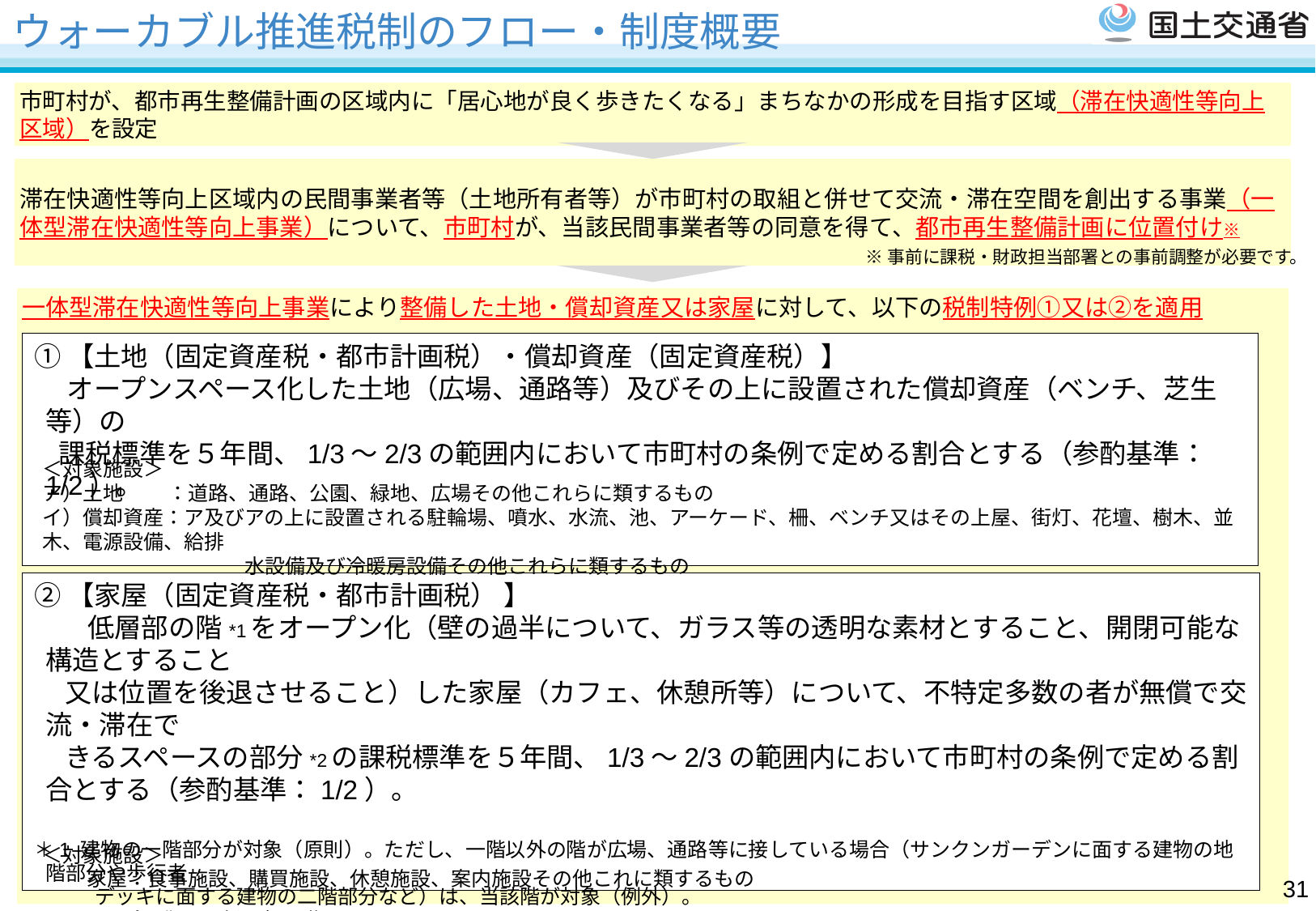

# ウォーカブル推進税制のフロー・制度概要
市町村が、都市再生整備計画の区域内に「居心地が良く歩きたくなる」まちなかの形成を目指す区域（滞在快適性等向上区域）を設定

滞在快適性等向上区域内の民間事業者等（土地所有者等）が市町村の取組と併せて交流・滞在空間を創出する事業（一体型滞在快適性等向上事業）について、市町村が、当該民間事業者等の同意を得て、都市再生整備計画に位置付け※
※事前に課税・財政担当部署との事前調整が必要です。

一体型滞在快適性等向上事業により整備した土地・償却資産又は家屋に対して、以下の税制特例①又は②を適用
①【土地（固定資産税・都市計画税）・償却資産（固定資産税）】
　 オープンスペース化した土地（広場、通路等）及びその上に設置された償却資産（ベンチ、芝生等）の
   課税標準を５年間、1/3～2/3の範囲内において市町村の条例で定める割合とする（参酌基準：1/2）。

＜対象施設＞
ア）土地	 ：道路、通路、公園、緑地、広場その他これらに類するもの
イ）償却資産：ア及びアの上に設置される駐輪場、噴水、水流、池、アーケード、柵、ベンチ又はその上屋、街灯、花壇、樹木、並木、電源設備、給排
　　　　　　　　　　水設備及び冷暖房設備その他これらに類するもの

②【家屋（固定資産税・都市計画税） 】
　　低層部の階*1をオープン化（壁の過半について、ガラス等の透明な素材とすること、開閉可能な構造とすること
    又は位置を後退させること）した家屋（カフェ、休憩所等）について、不特定多数の者が無償で交流・滞在で
    きるスペースの部分*2の課税標準を５年間、1/3～2/3の範囲内において市町村の条例で定める割合とする（参酌基準：1/2）。

＊1 建物の一階部分が対象（原則）。ただし、一階以外の階が広場、通路等に接している場合（サンクンガーデンに面する建物の地階部分や歩行者
　　　デッキに面する建物の二階部分など）は、当該階が対象（例外）。
＊2 オープン化した低層部の階にあるものに限る
＜対象施設＞
　　 家屋：食事施設、購買施設、休憩施設、案内施設その他これに類するもの
31